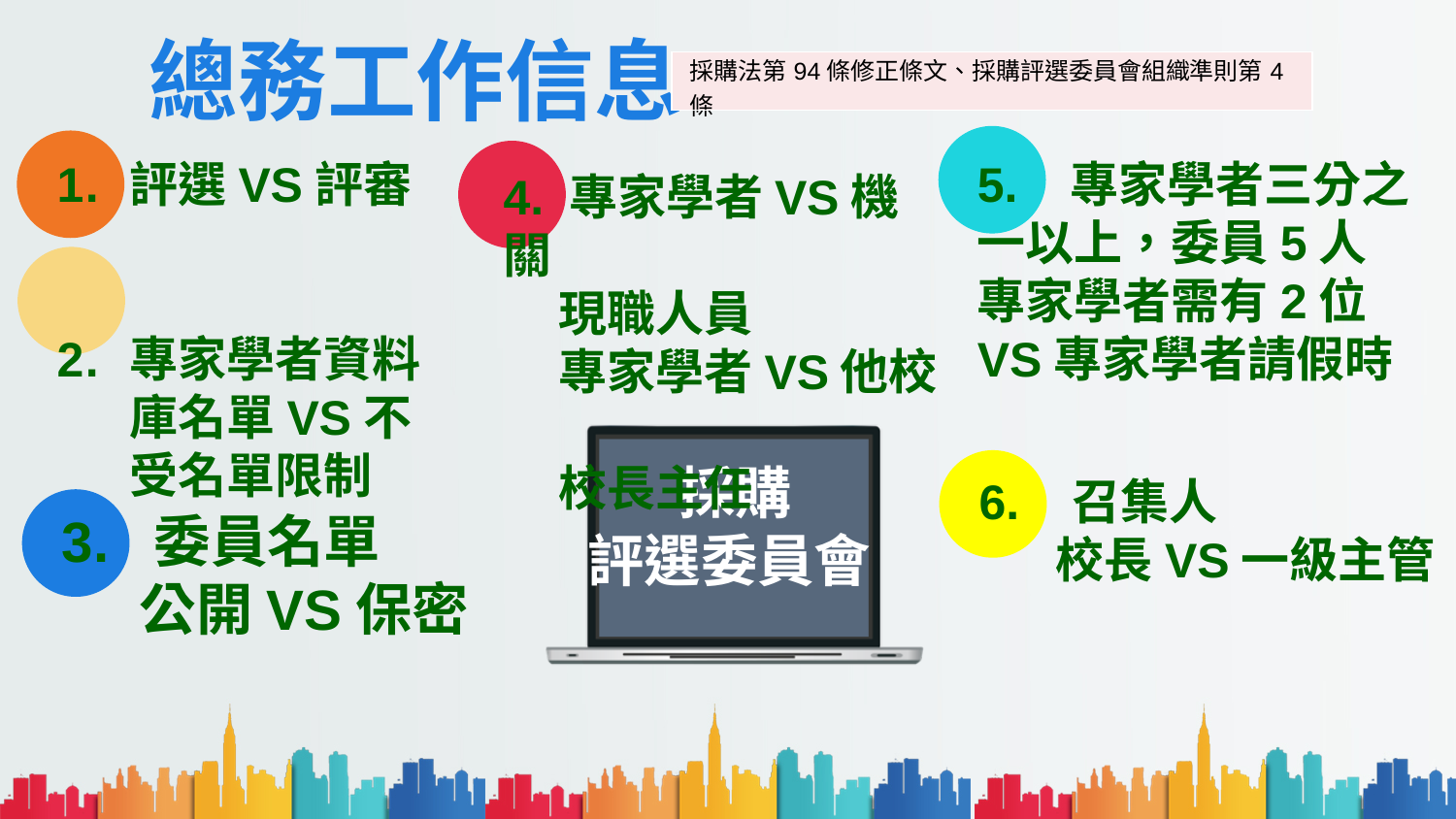

# 總務工作信息
| 採購法第94條修正條文、採購評選委員會組織準則第4條 |
| --- |

評選VS評審

專家學者資料庫名單VS不受名單限制
5.   專家學者三分之一以上，委員5人專家學者需有2位VS專家學者請假時
4. 專家學者VS機關
    現職人員
    專家學者VS他校
    校長主任

採購
評選委員會

6.   召集人
      校長VS一級主管

3.  委員名單
     公開VS保密